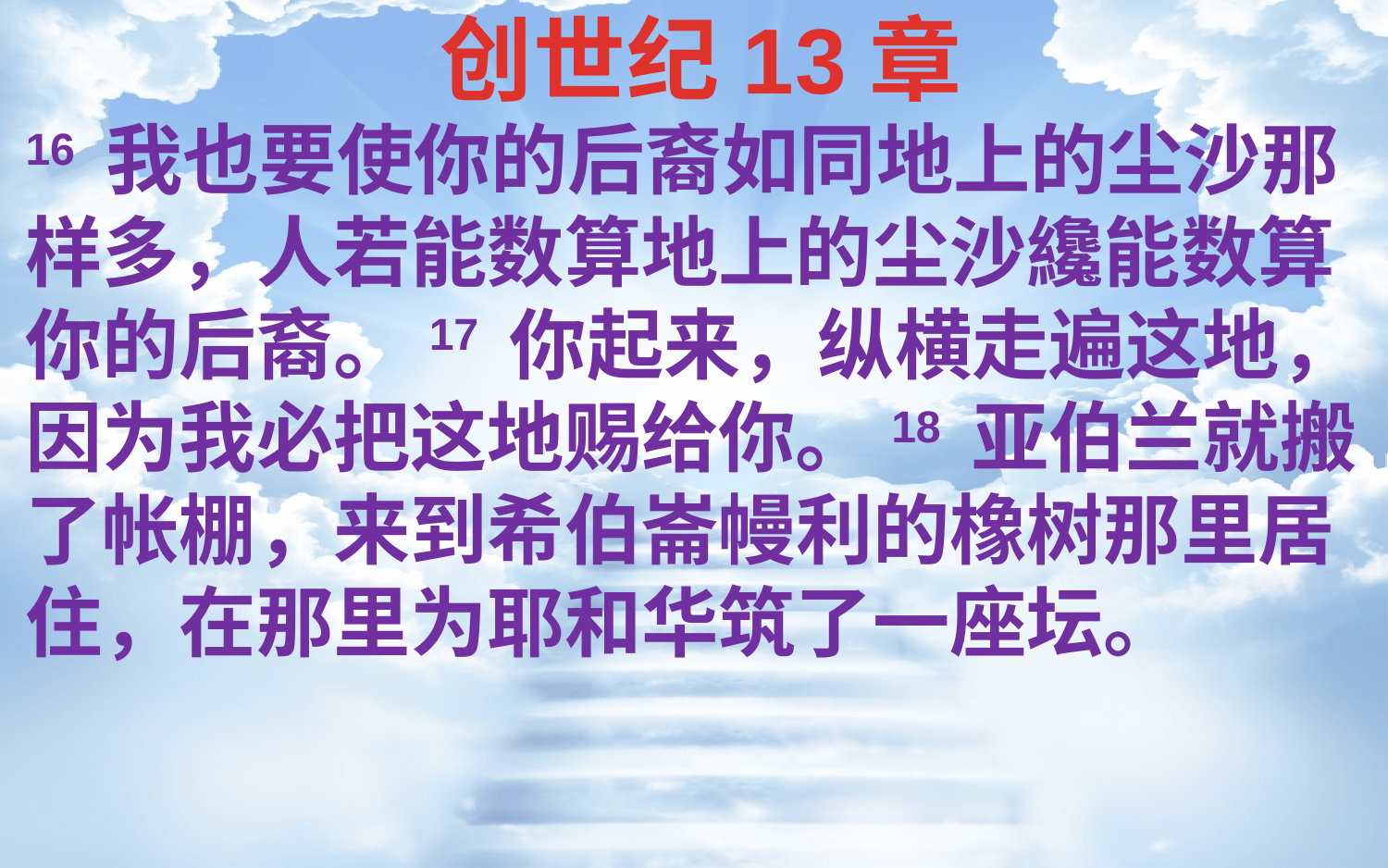

创世纪13章
16 我也要使你的后裔如同地上的尘沙那样多，人若能数算地上的尘沙纔能数算你的后裔。17 你起来，纵横走遍这地，因为我必把这地赐给你。18 亚伯兰就搬了帐棚，来到希伯崙幔利的橡树那里居住，在那里为耶和华筑了一座坛。